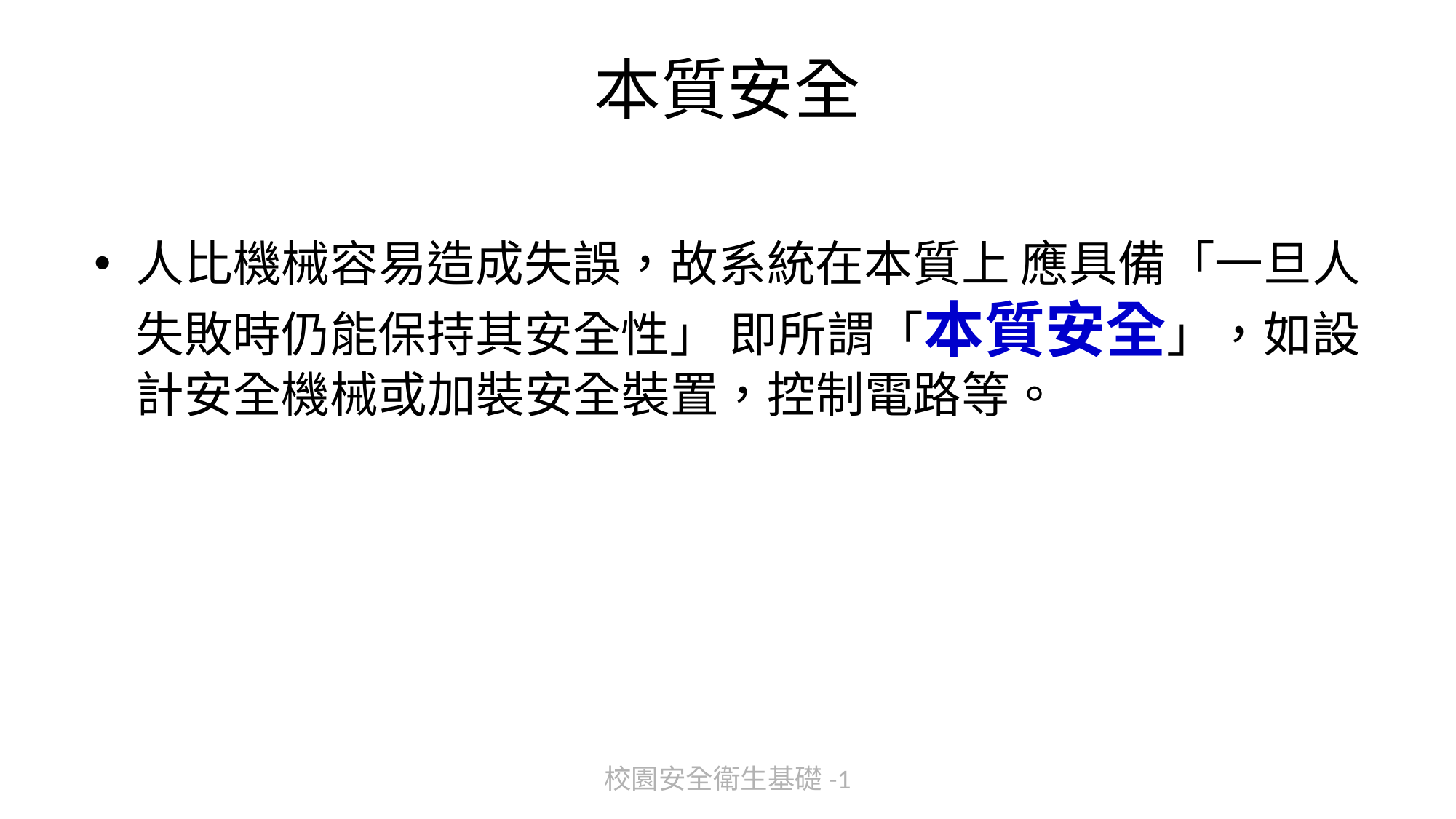

# 本質安全
人比機械容易造成失誤，故系統在本質上 應具備「一旦人失敗時仍能保持其安全性」 即所謂「本質安全」，如設計安全機械或加裝安全裝置，控制電路等。
校園安全衛生基礎-1
138